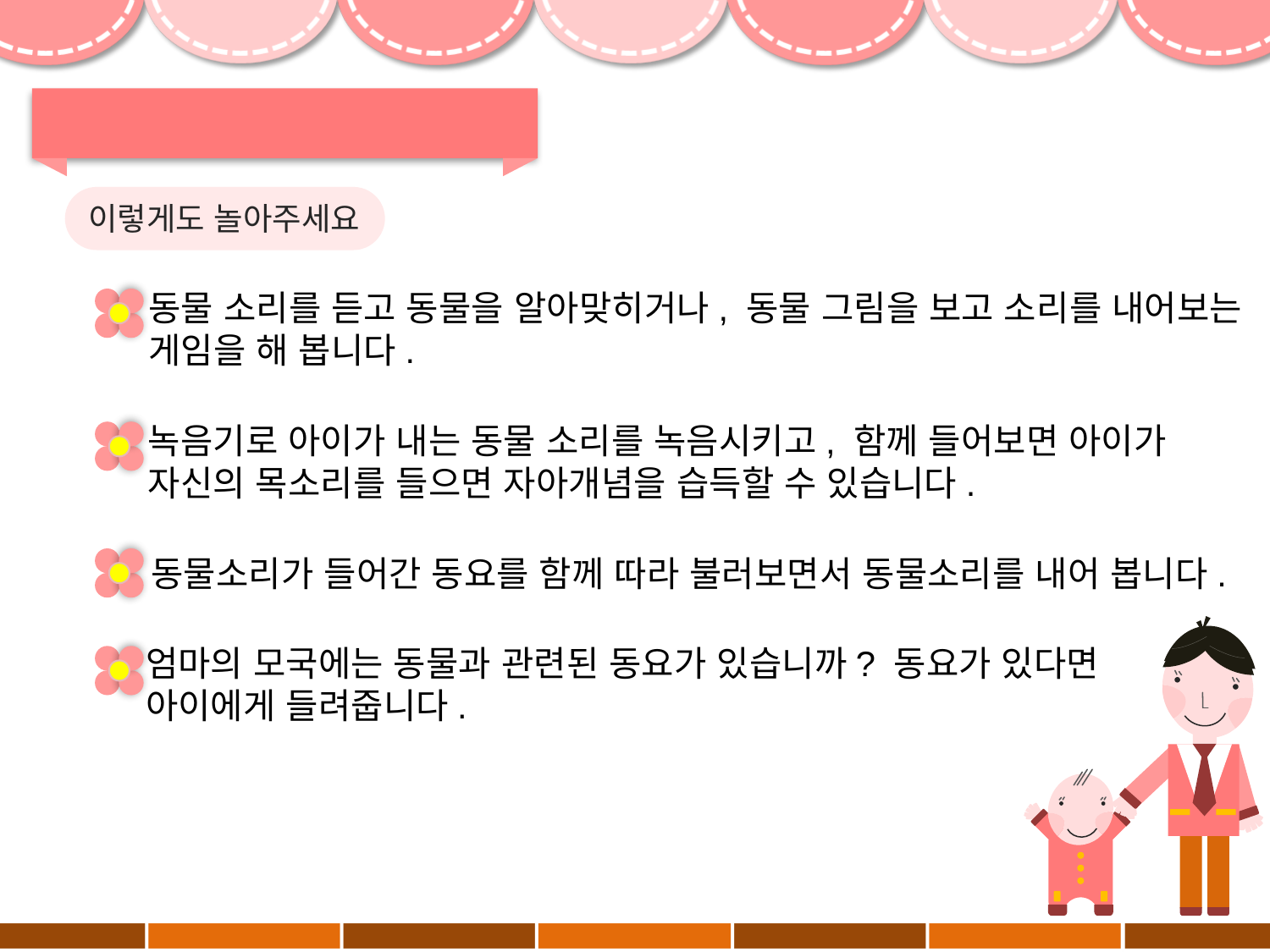

이렇게도 놀아주세요
동물 소리를 듣고 동물을 알아맞히거나, 동물 그림을 보고 소리를 내어보는
게임을 해 봅니다.

녹음기로 아이가 내는 동물 소리를 녹음시키고, 함께 들어보면 아이가
자신의 목소리를 들으면 자아개념을 습득할 수 있습니다.

동물소리가 들어간 동요를 함께 따라 불러보면서 동물소리를 내어 봅니다.

엄마의 모국에는 동물과 관련된 동요가 있습니까? 동요가 있다면
아이에게 들려줍니다.